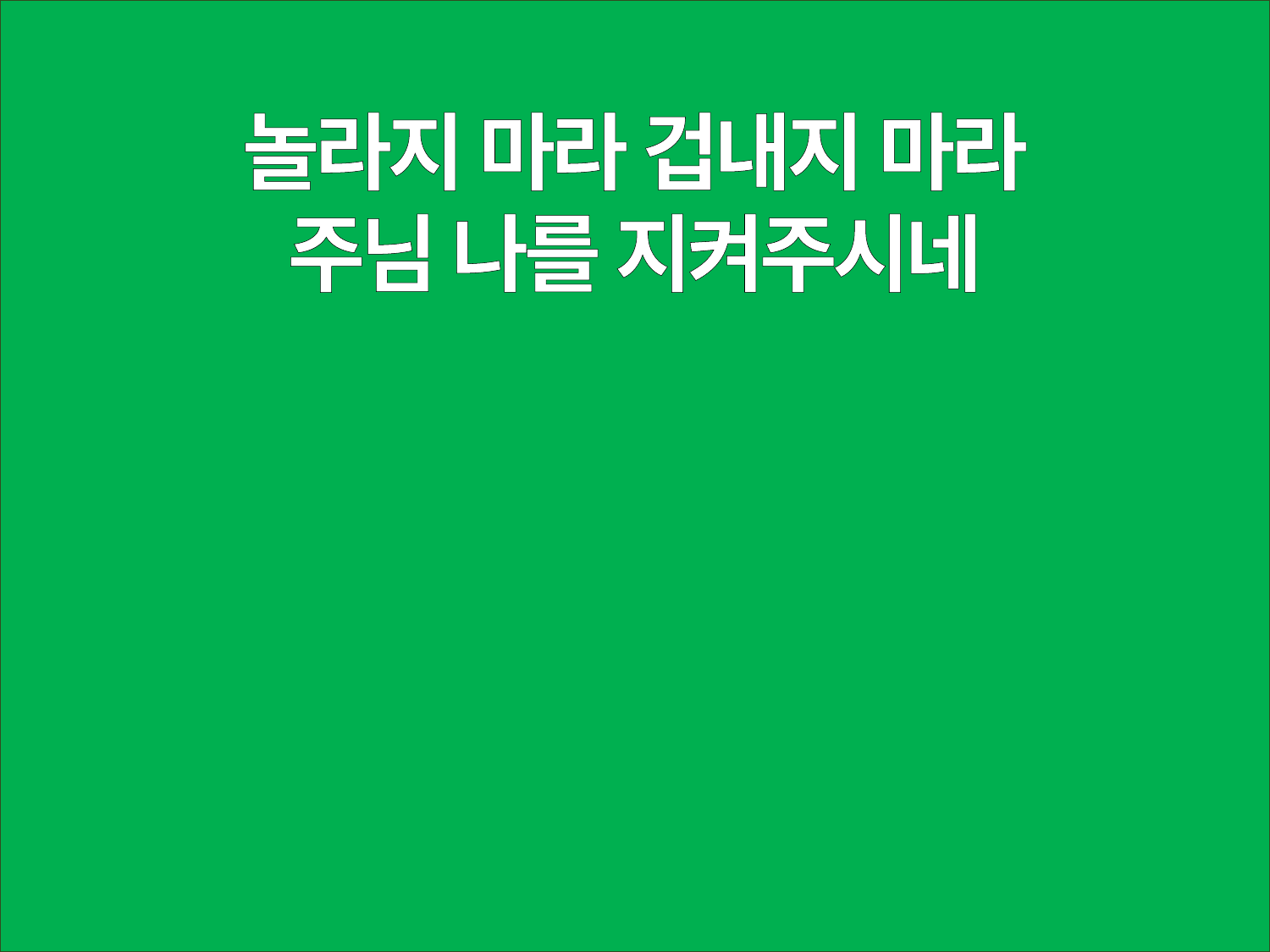

놀라지 마라 겁내지 마라
주님 나를 지켜주시네